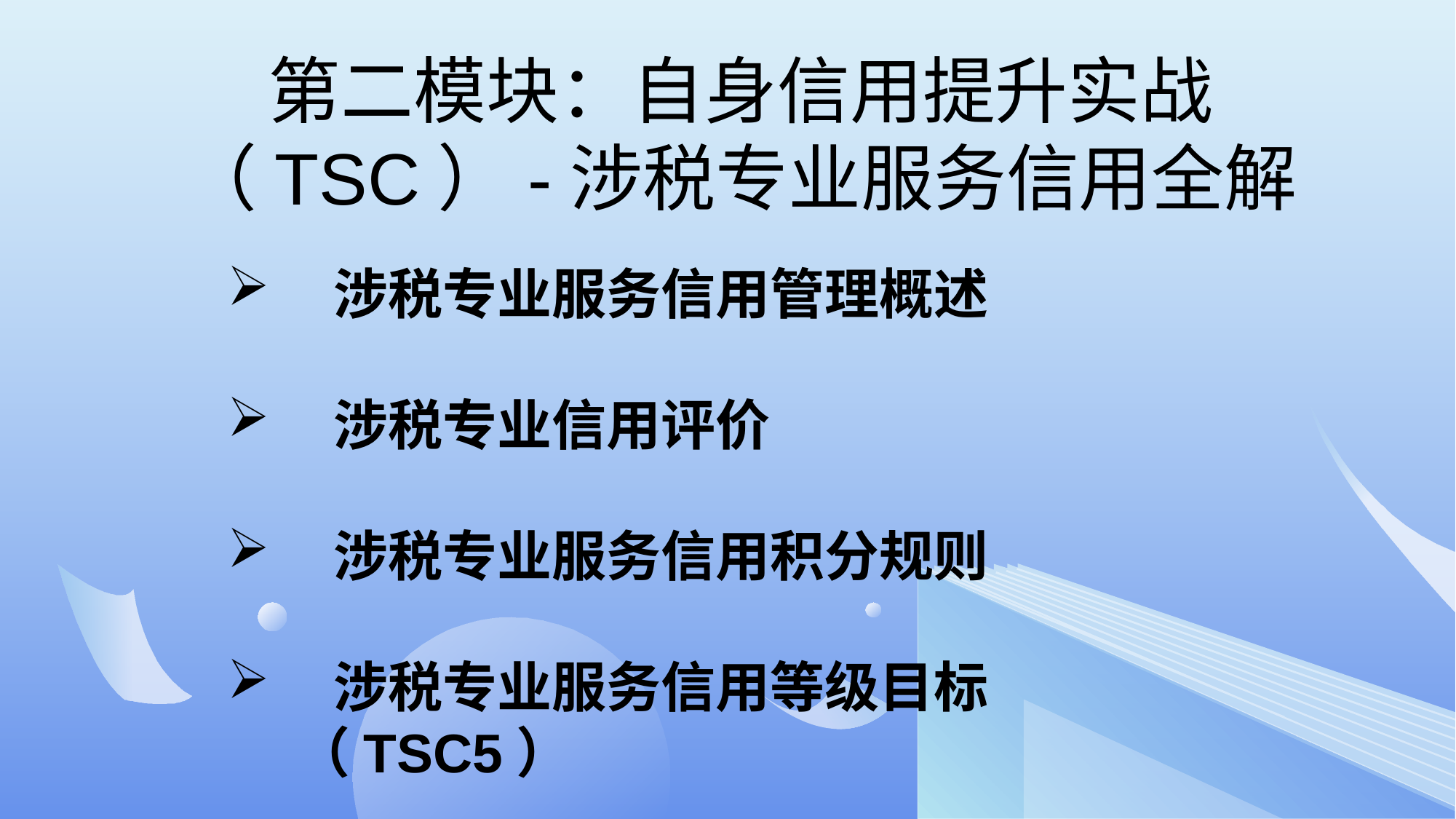

第二模块：自身信用提升实战（TSC）-涉税专业服务信用全解
  涉税专业服务信用管理概述

  涉税专业信用评价

  涉税专业服务信用积分规则

  涉税专业服务信用等级目标（TSC5）